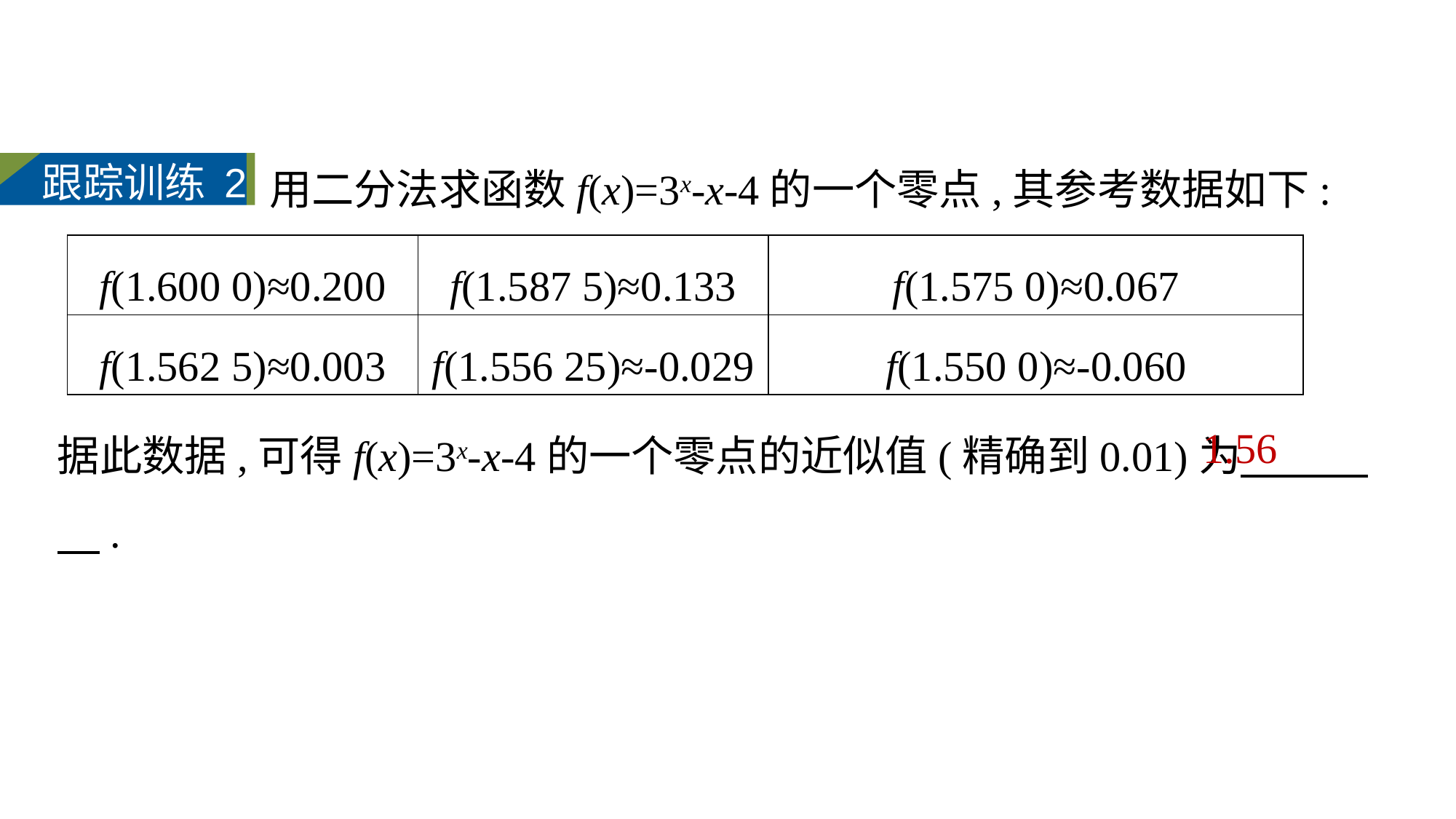

用二分法求函数f(x)=3x-x-4的一个零点,其参考数据如下:
跟踪训练 2

| f(1.600 0)≈0.200 | f(1.587 5)≈0.133 | f(1.575 0)≈0.067 |
| --- | --- | --- |
| f(1.562 5)≈0.003 | f(1.556 25)≈-0.029 | f(1.550 0)≈-0.060 |
据此数据,可得f(x)=3x-x-4的一个零点的近似值(精确到0.01)为　　　　.
1.56